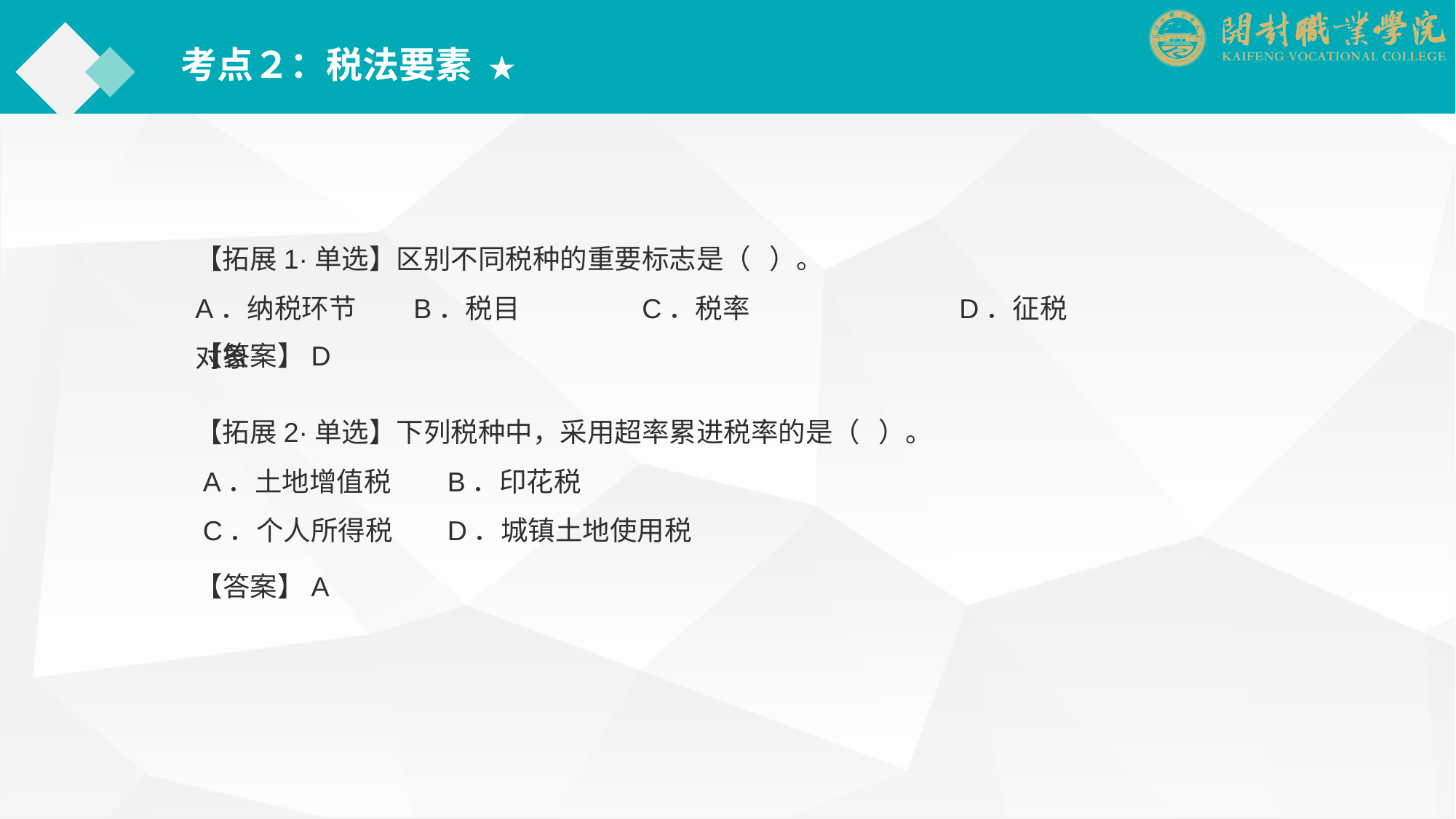

考点２：税法要素  ★
【拓展1·单选】区别不同税种的重要标志是（   ）。
A．纳税环节	B．税目 　　　　C．税率		D．征税对象
【答案】D
【拓展2·单选】下列税种中，采用超率累进税率的是（   ）。
 A．土地增值税	　B．印花税
 C．个人所得税	　D．城镇土地使用税
【答案】A